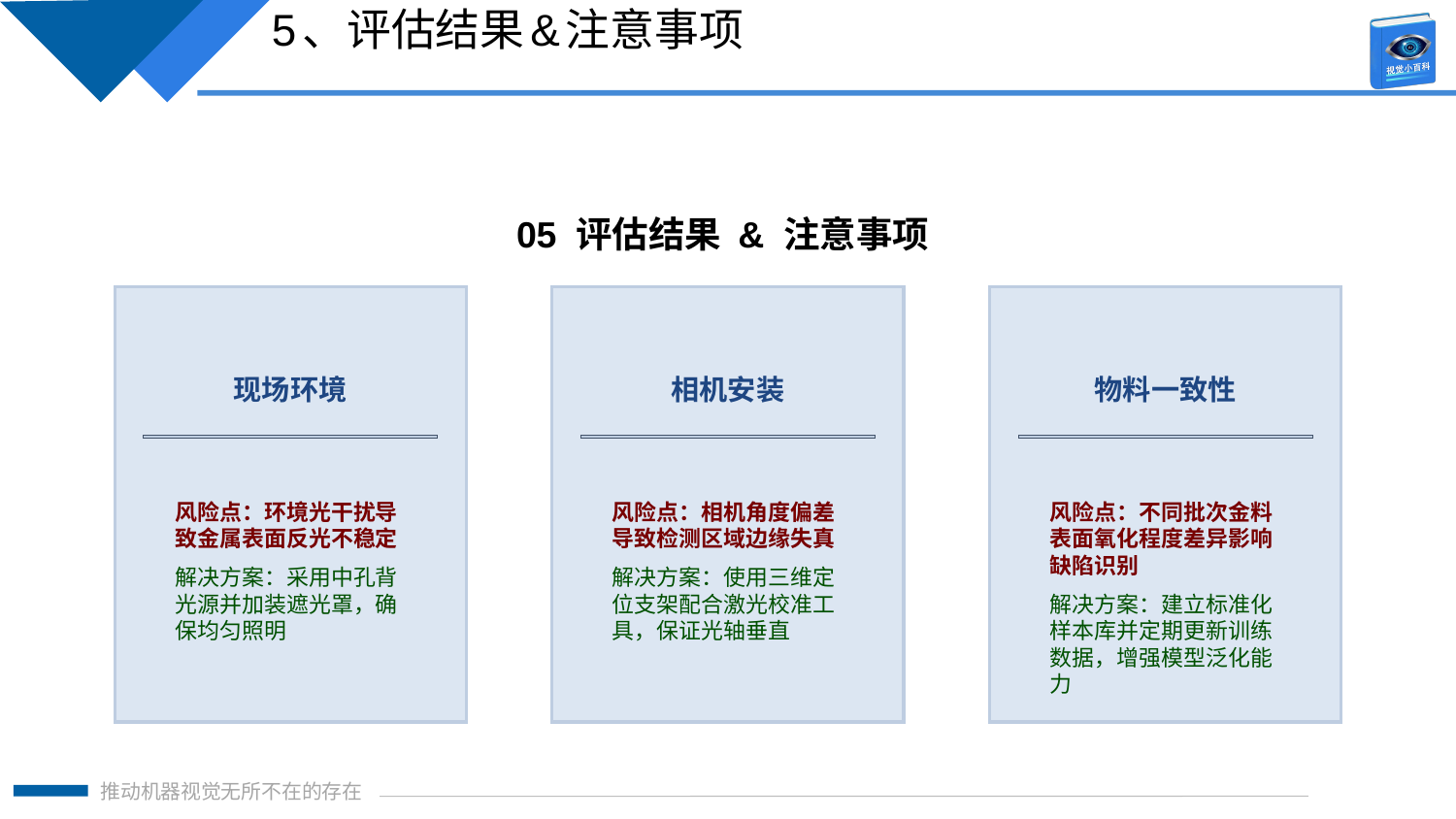

5、评估结果&注意事项

05 评估结果 & 注意事项

现场环境

相机安装

物料一致性

风险点：环境光干扰导致金属表面反光不稳定
解决方案：采用中孔背光源并加装遮光罩，确保均匀照明

风险点：相机角度偏差导致检测区域边缘失真
解决方案：使用三维定位支架配合激光校准工具，保证光轴垂直

风险点：不同批次金料表面氧化程度差异影响缺陷识别
解决方案：建立标准化样本库并定期更新训练数据，增强模型泛化能力